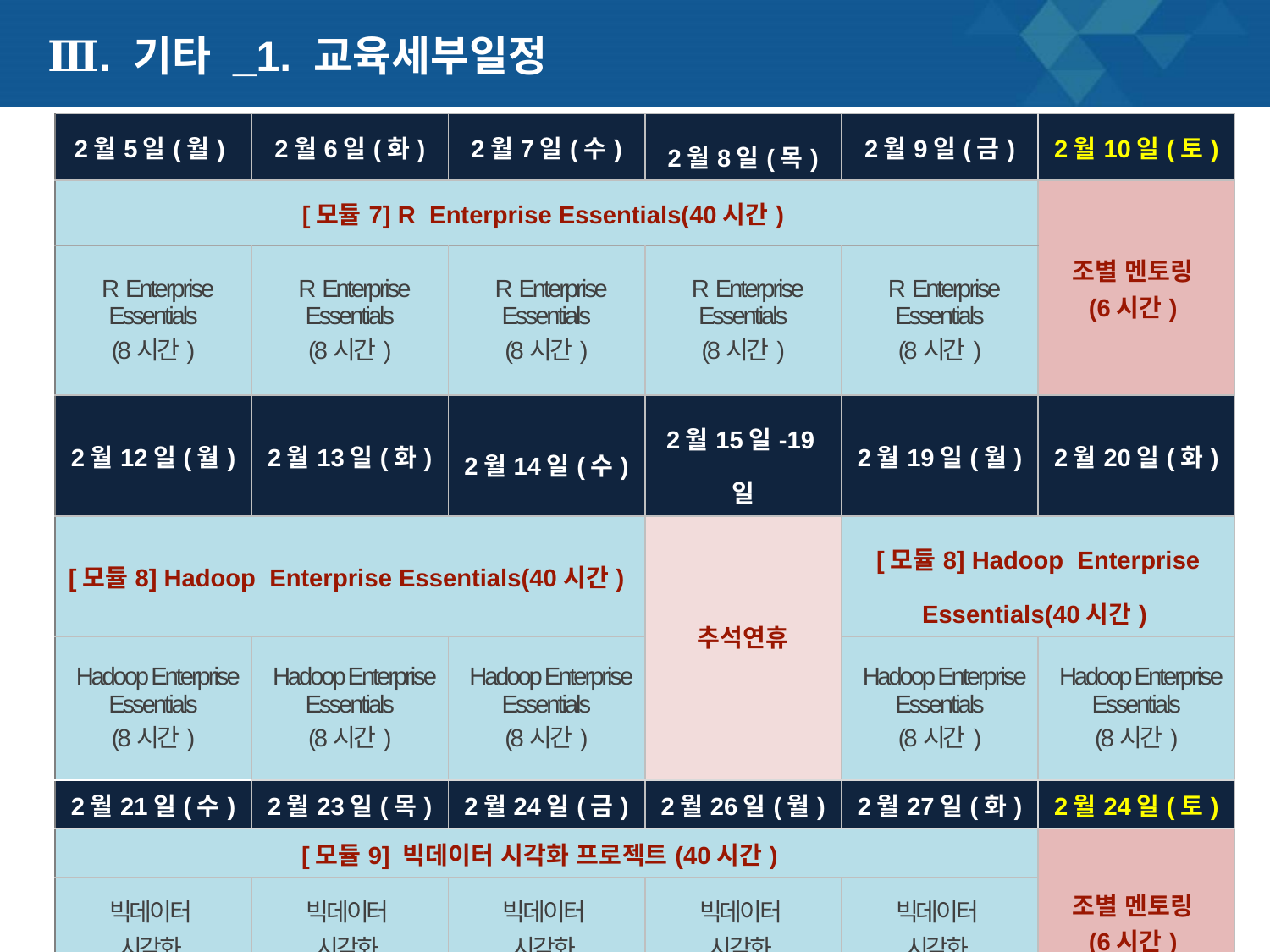

# Ⅲ. 기타 _1. 교육세부일정
| 2월5일(월) | 2월6일(화) | 2월7일(수) | 2월8일(목) | 2월9일(금) | 2월10일(토) |
| --- | --- | --- | --- | --- | --- |
| [모듈7] R Enterprise Essentials(40시간) |  |  |  |  | 조별 멘토링 (6시간) |
| R Enterprise Essentials (8시간) | R Enterprise Essentials (8시간) | R Enterprise Essentials (8시간) | R Enterprise Essentials (8시간) | R Enterprise Essentials (8시간) |  |
| 2월12일(월) | 2월13일(화) | 2월14일(수) | 2월15일-19일 | 2월19일(월) | 2월20일(화) |
| [모듈8] Hadoop Enterprise Essentials(40시간) |  |  | 추석연휴 | [모듈8] Hadoop Enterprise Essentials(40시간) |  |
| Hadoop Enterprise Essentials (8시간) | Hadoop Enterprise Essentials (8시간) | Hadoop Enterprise Essentials (8시간) |  | Hadoop Enterprise Essentials (8시간) | Hadoop Enterprise Essentials (8시간) |
| 2월21일(수) | 2월23일(목) | 2월24일(금) | 2월26일(월) | 2월27일(화) | 2월24일(토) |
| [모듈9] 빅데이터 시각화 프로젝트(40시간) |  |  |  |  | 조별 멘토링 (6시간) |
| 빅데이터 시각화 (8시간) | 빅데이터 시각화 (8시간) | 빅데이터 시각화 (8시간) | 빅데이터 시각화 (8시간) | 빅데이터 시각화 (8시간) |  |